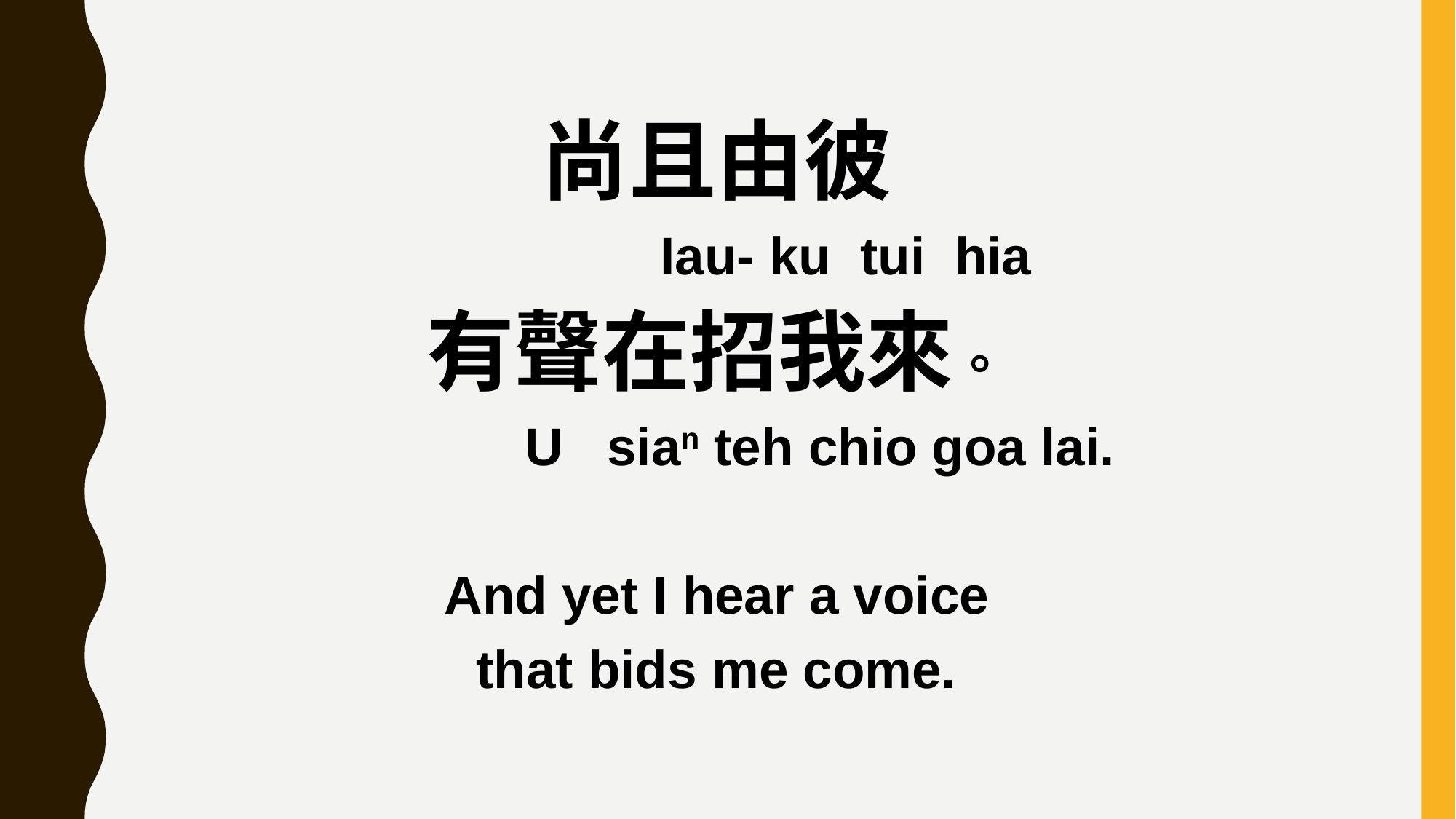

尚且由彼
                                       Iau- ku  tui  hia
有聲在招我來。
                        U   sian teh chio goa lai.

And yet I hear a voice
that bids me come.